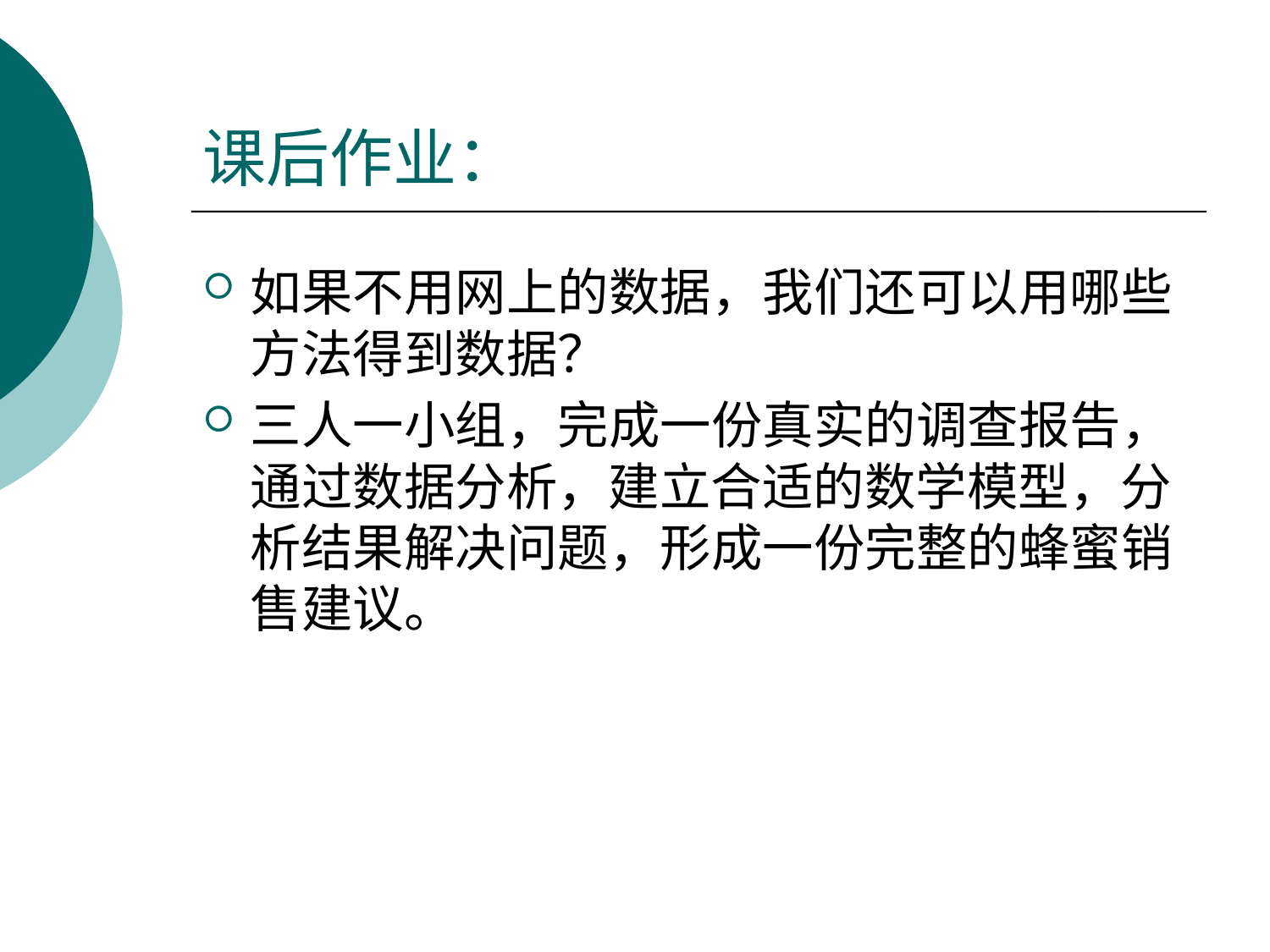

# 课后作业：
如果不用网上的数据，我们还可以用哪些方法得到数据？
三人一小组，完成一份真实的调查报告，通过数据分析，建立合适的数学模型，分析结果解决问题，形成一份完整的蜂蜜销售建议。